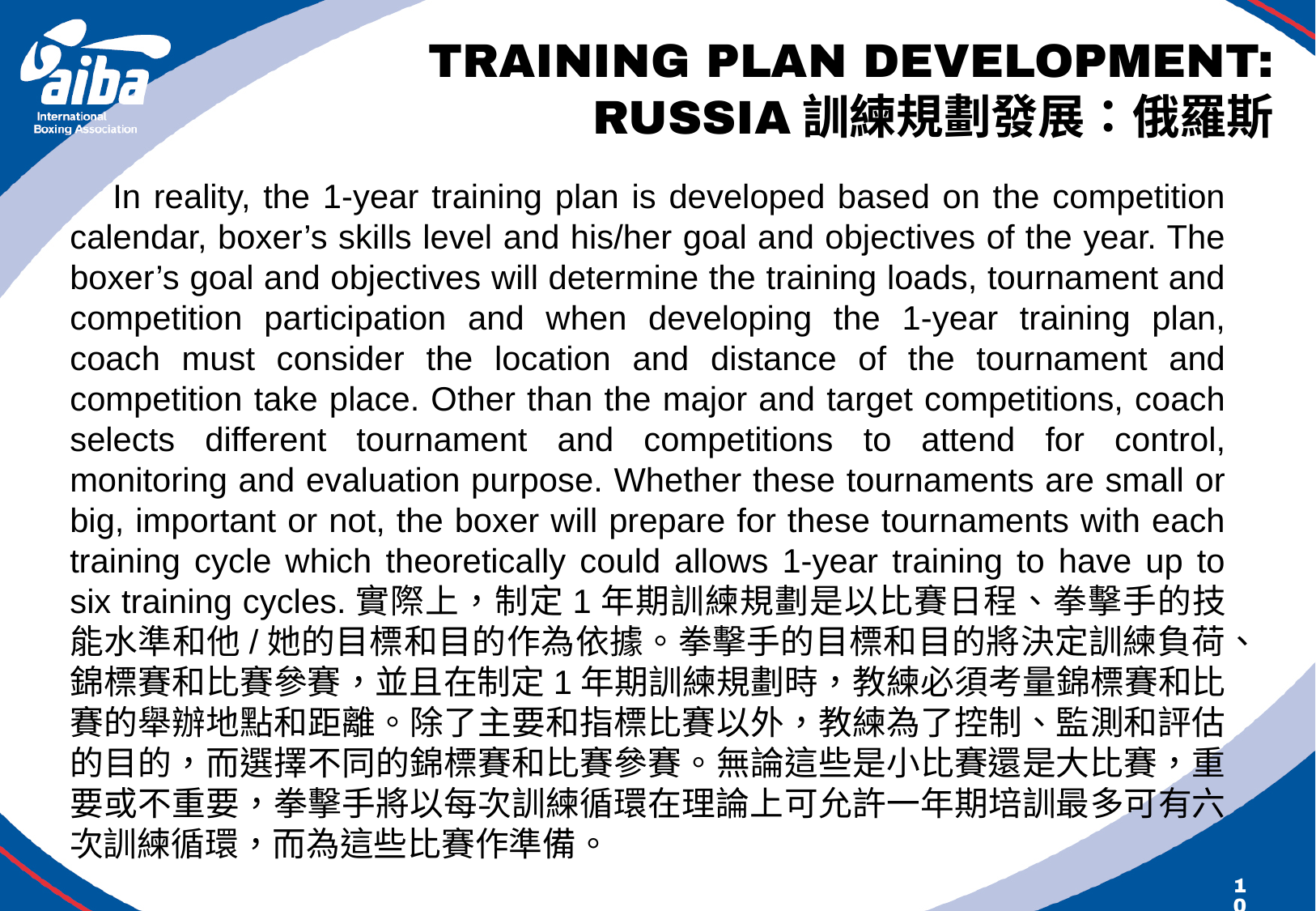

# TRAINING PLAN DEVELOPMENT: RUSSIA訓練規劃發展：俄羅斯
In reality, the 1-year training plan is developed based on the competition calendar, boxer’s skills level and his/her goal and objectives of the year. The boxer’s goal and objectives will determine the training loads, tournament and competition participation and when developing the 1-year training plan, coach must consider the location and distance of the tournament and competition take place. Other than the major and target competitions, coach selects different tournament and competitions to attend for control, monitoring and evaluation purpose. Whether these tournaments are small or big, important or not, the boxer will prepare for these tournaments with each training cycle which theoretically could allows 1-year training to have up to six training cycles.實際上，制定1年期訓練規劃是以比賽日程、拳擊手的技能水準和他/她的目標和目的作為依據。拳擊手的目標和目的將決定訓練負荷、錦標賽和比賽參賽，並且在制定1年期訓練規劃時，教練必須考量錦標賽和比賽的舉辦地點和距離。除了主要和指標比賽以外，教練為了控制、監測和評估的目的，而選擇不同的錦標賽和比賽參賽。無論這些是小比賽還是大比賽，重要或不重要，拳擊手將以每次訓練循環在理論上可允許一年期培訓最多可有六次訓練循環，而為這些比賽作準備。
108